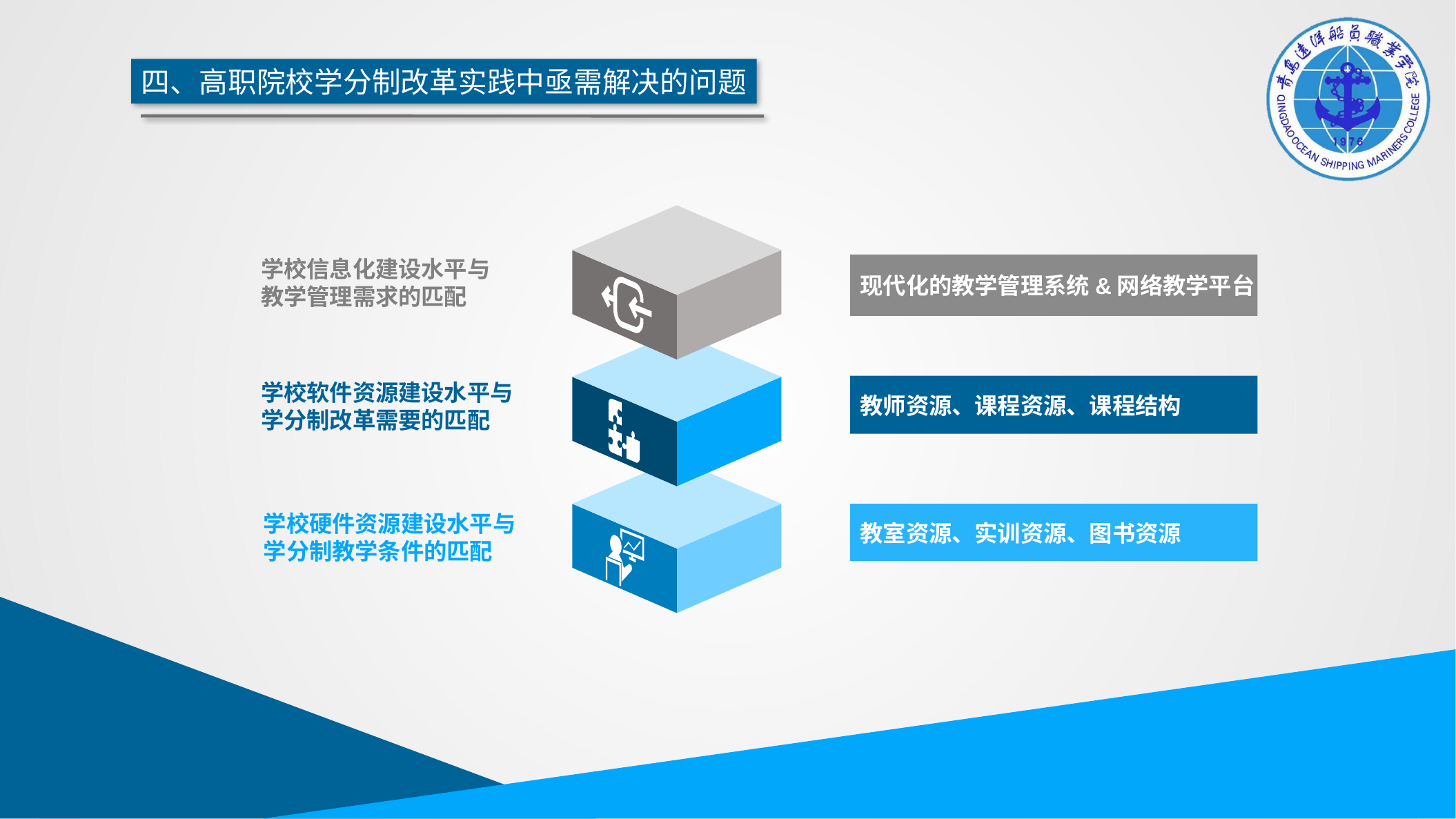

四、高职院校学分制改革实践中亟需解决的问题

学校信息化建设水平与教学管理需求的匹配

现代化的教学管理系统&网络教学平台
学校软件资源建设水平与学分制改革需要的匹配
教师资源、课程资源、课程结构
教室资源、实训资源、图书资源
学校硬件资源建设水平与学分制教学条件的匹配